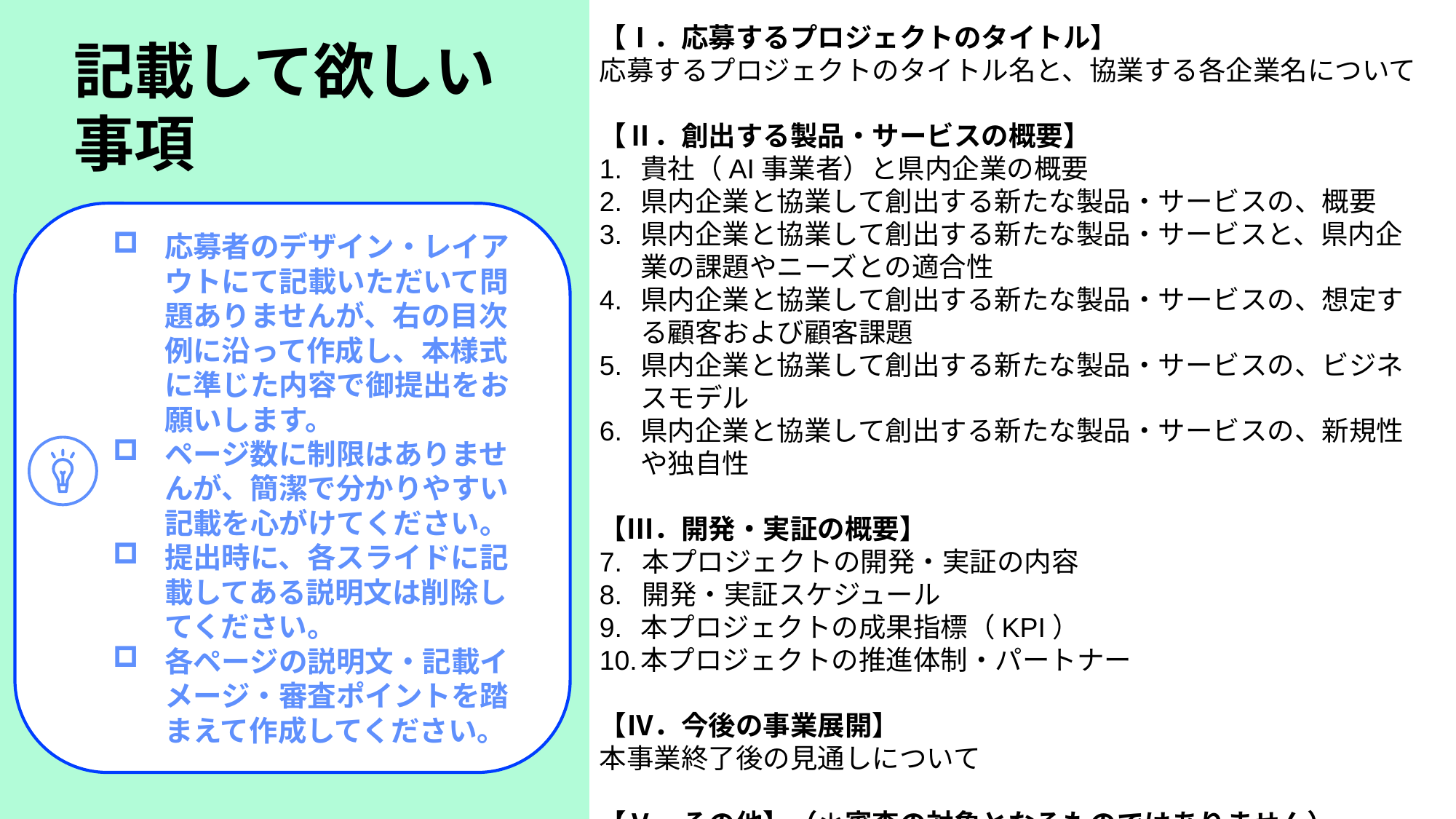

【Ⅰ．応募するプロジェクトのタイトル】
応募するプロジェクトのタイトル名と、協業する各企業名について

【Ⅱ．創出する製品・サービスの概要】
貴社（AI事業者）と県内企業の概要
県内企業と協業して創出する新たな製品・サービスの、概要
県内企業と協業して創出する新たな製品・サービスと、県内企業の課題やニーズとの適合性
県内企業と協業して創出する新たな製品・サービスの、想定する顧客および顧客課題
県内企業と協業して創出する新たな製品・サービスの、ビジネスモデル
県内企業と協業して創出する新たな製品・サービスの、新規性や独自性

【Ⅲ．開発・実証の概要】
本プロジェクトの開発・実証の内容
開発・実証スケジュール
本プロジェクトの成果指標（KPI）
本プロジェクトの推進体制・パートナー

【Ⅳ．今後の事業展開】
本事業終了後の見通しについて

【Ⅴ．その他】（＊審査の対象となるものではありません）
事務局に期待する支援内容について
記載して欲しい
事項
応募者のデザイン・レイアウトにて記載いただいて問題ありませんが、右の目次例に沿って作成し、本様式に準じた内容で御提出をお願いします。
ページ数に制限はありませんが、簡潔で分かりやすい記載を心がけてください。
提出時に、各スライドに記載してある説明文は削除してください。
各ページの説明文・記載イメージ・審査ポイントを踏まえて作成してください。

1